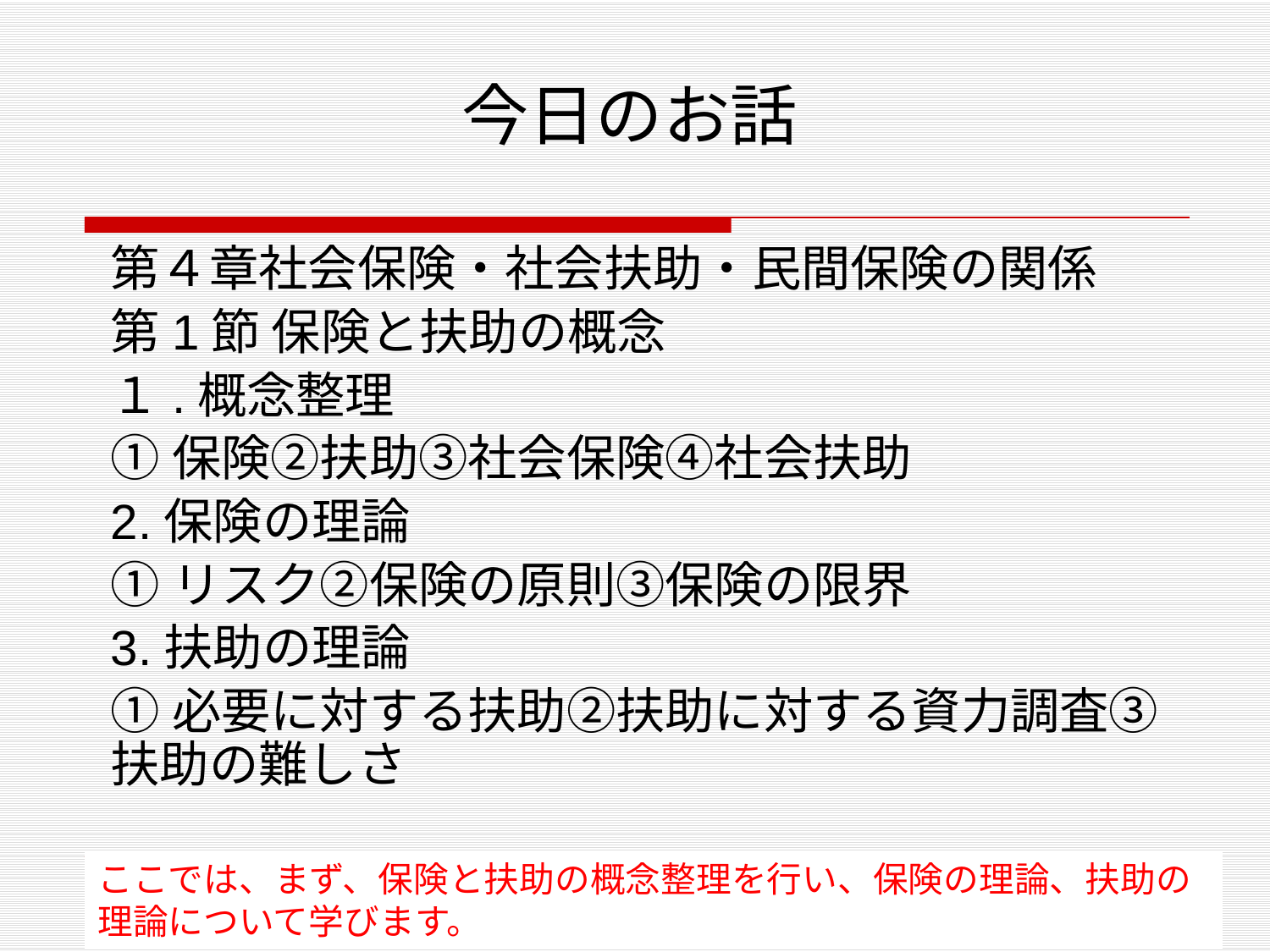

# 今日のお話
第４章社会保険・社会扶助・民間保険の関係
第1節 保険と扶助の概念
１.概念整理
①保険②扶助③社会保険④社会扶助
2.保険の理論
①リスク②保険の原則③保険の限界
3.扶助の理論
①必要に対する扶助②扶助に対する資力調査③扶助の難しさ

ここでは、まず、保険と扶助の概念整理を行い、保険の理論、扶助の理論について学びます。
2